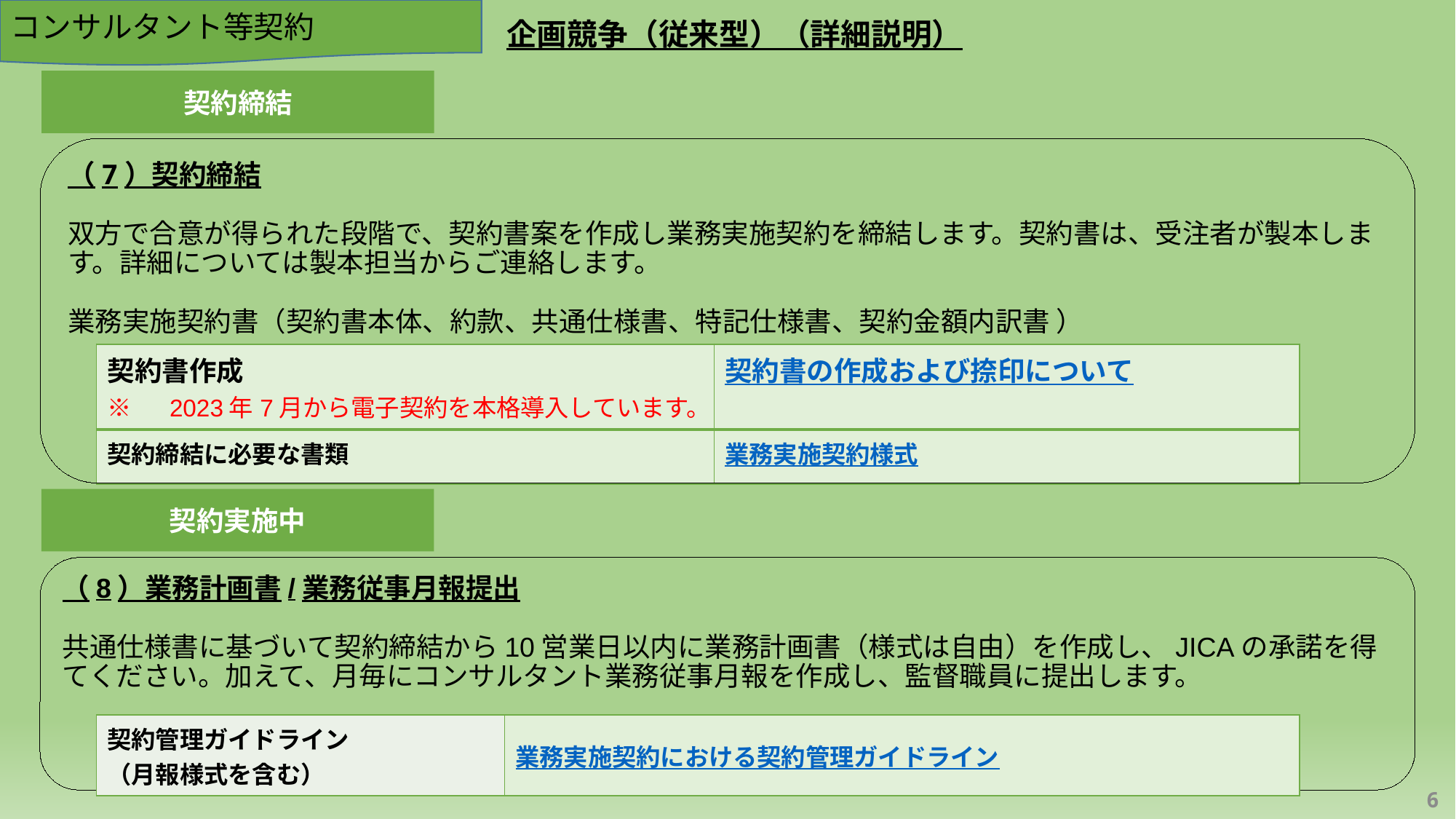

コンサルタント等契約
企画競争（従来型）（詳細説明）
契約締結
（7）契約締結
双方で合意が得られた段階で、契約書案を作成し業務実施契約を締結します。契約書は、受注者が製本します。詳細については製本担当からご連絡します。
業務実施契約書（契約書本体、約款、共通仕様書、特記仕様書、契約金額内訳書 ）

| 契約書作成​ ※　2023年7月から電子契約を本格導入しています。 | 契約書の作成および捺印について |
| --- | --- |
| 契約締結に必要な書類 | 業務実施契約様式 |
契約実施中
（8）業務計画書/業務従事月報提出
共通仕様書に基づいて契約締結から10営業日以内に業務計画書（様式は自由）を作成し、JICAの承諾を得てください。加えて、月毎にコンサルタント業務従事月報を作成し、監督職員に提出します。

| 契約管理ガイドライン （月報様式を含む） | 業務実施契約における契約管理ガイドライン |
| --- | --- |
6